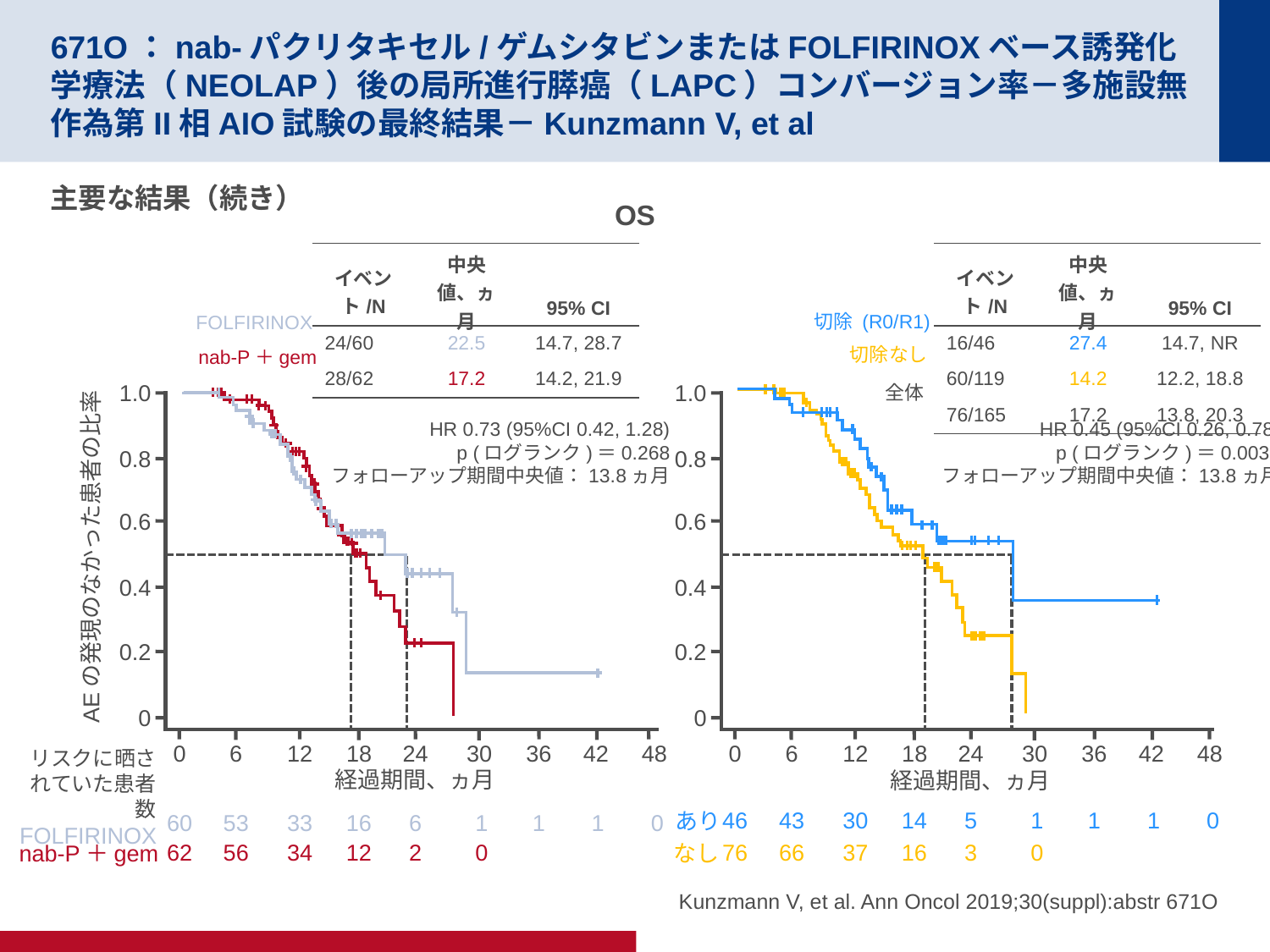

# 671O：nab-パクリタキセル/ゲムシタビンまたはFOLFIRINOXベース誘発化学療法（NEOLAP）後の局所進行膵癌（LAPC）コンバージョン率－多施設無作為第II相AIO試験の最終結果－Kunzmann V, et al
主要な結果（続き）
OS
| イベント/N | 中央値、ヵ月 | 95% CI |
| --- | --- | --- |
| 24/60 | 22.5 | 14.7, 28.7 |
| 28/62 | 17.2 | 14.2, 21.9 |
| イベント/N | 中央値、ヵ月 | 95% CI |
| --- | --- | --- |
| 16/46 | 27.4 | 14.7, NR |
| 60/119 | 14.2 | 12.2, 18.8 |
| 76/165 | 17.2 | 13.8, 20.3 |
切除 (R0/R1)
FOLFIRINOX
切除なし
nab-P＋gem
1.0
1.0

0.8
0.6
0.4
0.2
0
0
6
12
18
24
30
36
42
48
全体

HR 0.73 (95%CI 0.42, 1.28)
p (ログランク)＝0.268
フォローアップ期間中央値：13.8ヵ月
HR 0.45 (95%CI 0.26, 0.78)
p (ログランク)＝0.0035
フォローアップ期間中央値：13.8ヵ月
0.8

0.6

AEの発現のなかった患者の比率
0.4

0.2

0

0
6
12
18
24
30
36
42
48
リスクに晒されていた患者数
FOLFIRINOX
60
53
33
16
6
1
1
1

0
経過期間、ヵ月
経過期間、ヵ月
46
43
30
14
5
1
1
1

0
あり
62
56
34
12
2
0

nab-P＋gem
76
66
37
16
3
0

なし
Kunzmann V, et al. Ann Oncol 2019;30(suppl):abstr 671O